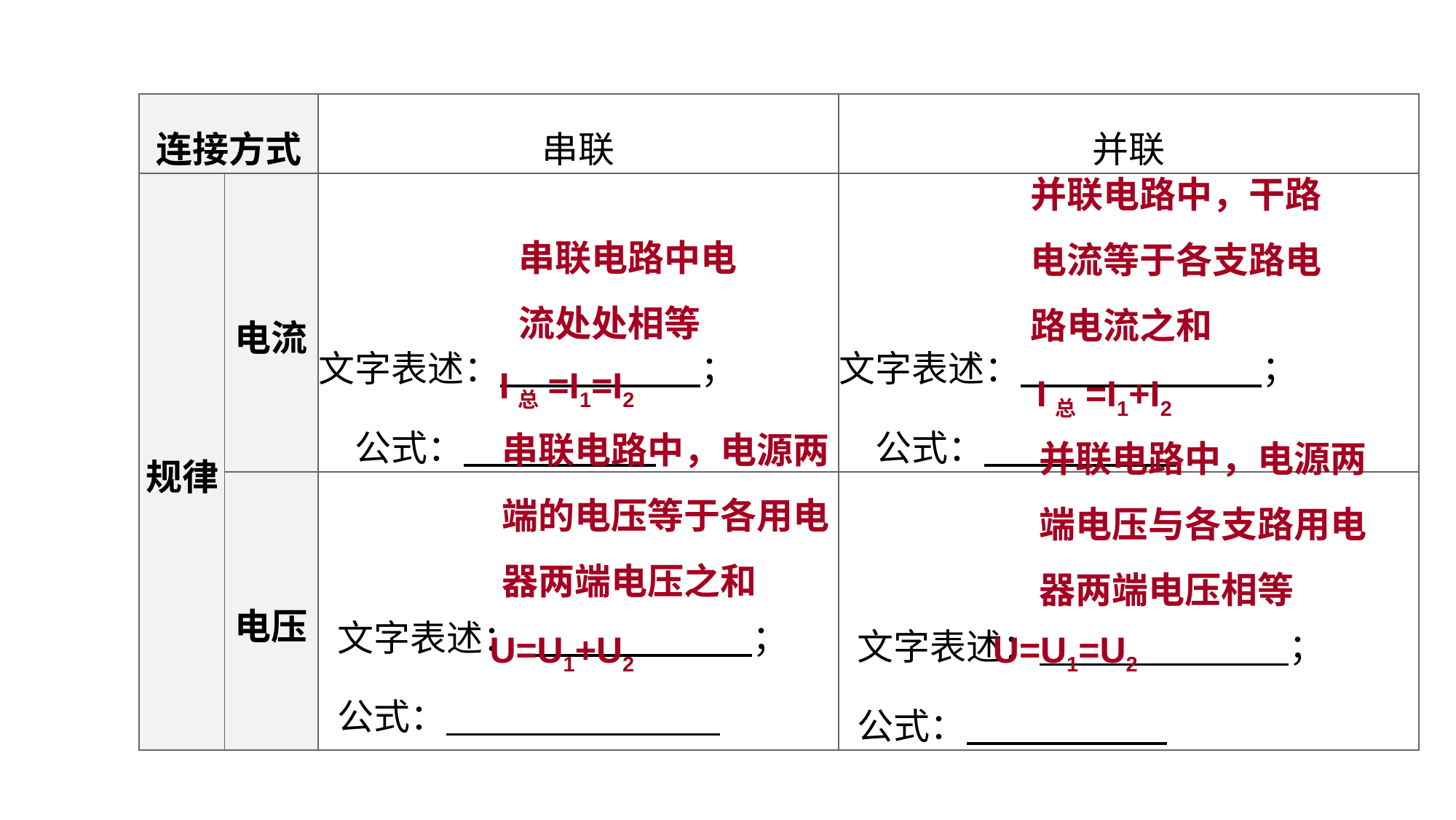

| 连接方式 |  | 串联 | 并联 |
| --- | --- | --- | --- |
| 规律 | 电流 | 文字表述：　 ； 　公式： | 文字表述：　 ； 　公式： |
|  | 电压 | 文字表述：　 ； 公式： | 文字表述：　 ； 公式： |
并联电路中，干路电流等于各支路电路电流之和
串联电路中电流处处相等
教材梳理 夯实基础
I总=I1=I2
I总=I1+I2
串联电路中，电源两端的电压等于各用电器两端电压之和
并联电路中，电源两端电压与各支路用电器两端电压相等
U=U1+U2
U=U1=U2